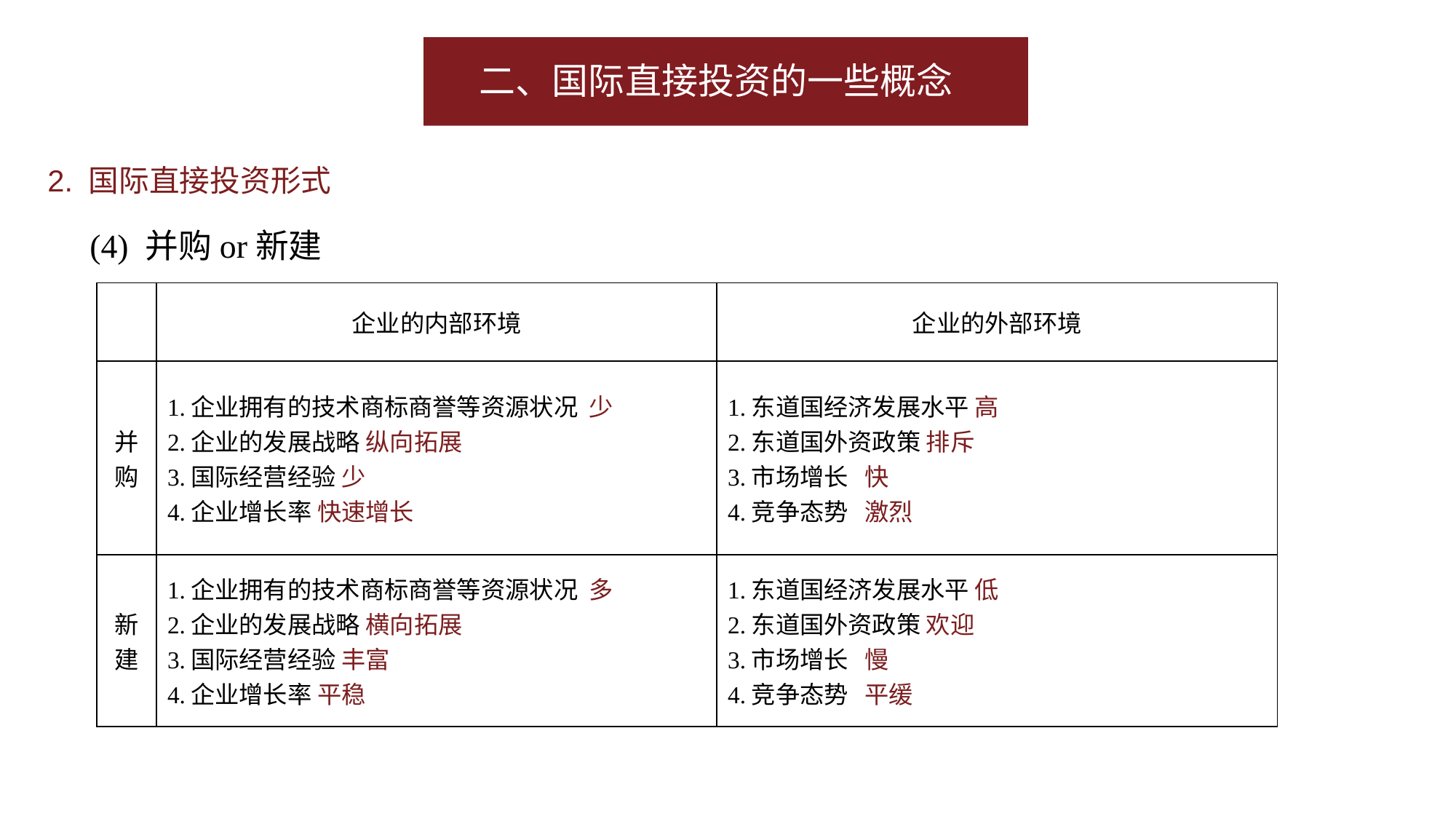

二、国际直接投资的一些概念
2. 国际直接投资形式
(4) 并购or新建
|  | 企业的内部环境 | 企业的外部环境 |
| --- | --- | --- |
| 并购 | 1.企业拥有的技术商标商誉等资源状况 少 2.企业的发展战略 纵向拓展 3.国际经营经验 少 4.企业增长率 快速增长 | 1.东道国经济发展水平 高 2.东道国外资政策 排斥 3.市场增长 快 4.竞争态势 激烈 |
| 新建 | 1.企业拥有的技术商标商誉等资源状况 多 2.企业的发展战略 横向拓展 3.国际经营经验 丰富 4.企业增长率 平稳 | 1.东道国经济发展水平 低 2.东道国外资政策 欢迎 3.市场增长 慢 4.竞争态势 平缓 |